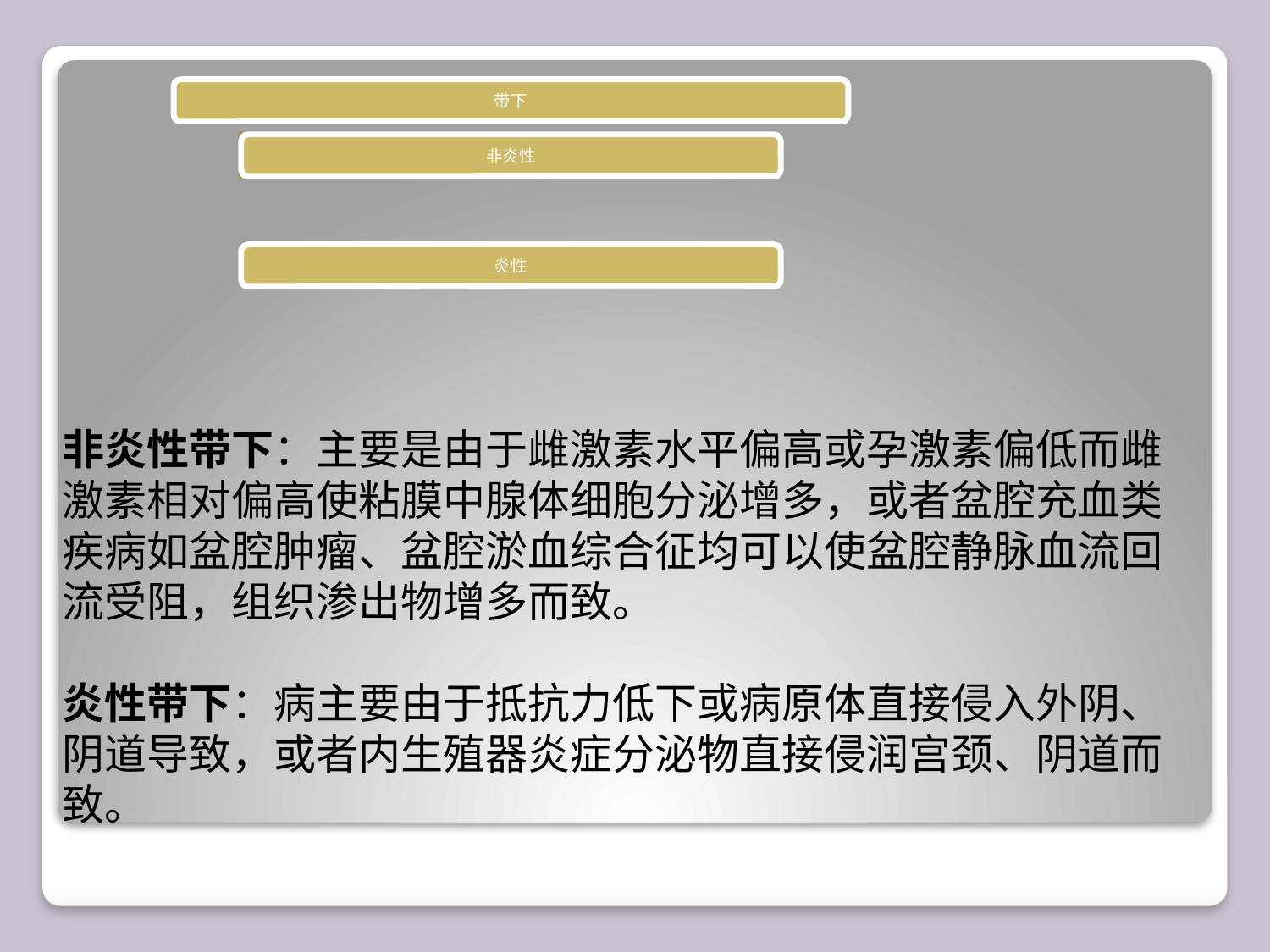

带下
非炎性
炎性
非炎性带下：主要是由于雌激素水平偏高或孕激素偏低而雌激素相对偏高使粘膜中腺体细胞分泌增多，或者盆腔充血类疾病如盆腔肿瘤、盆腔淤血综合征均可以使盆腔静脉血流回流受阻，组织渗出物增多而致。

炎性带下：病主要由于抵抗力低下或病原体直接侵入外阴、阴道导致，或者内生殖器炎症分泌物直接侵润宫颈、阴道而致。